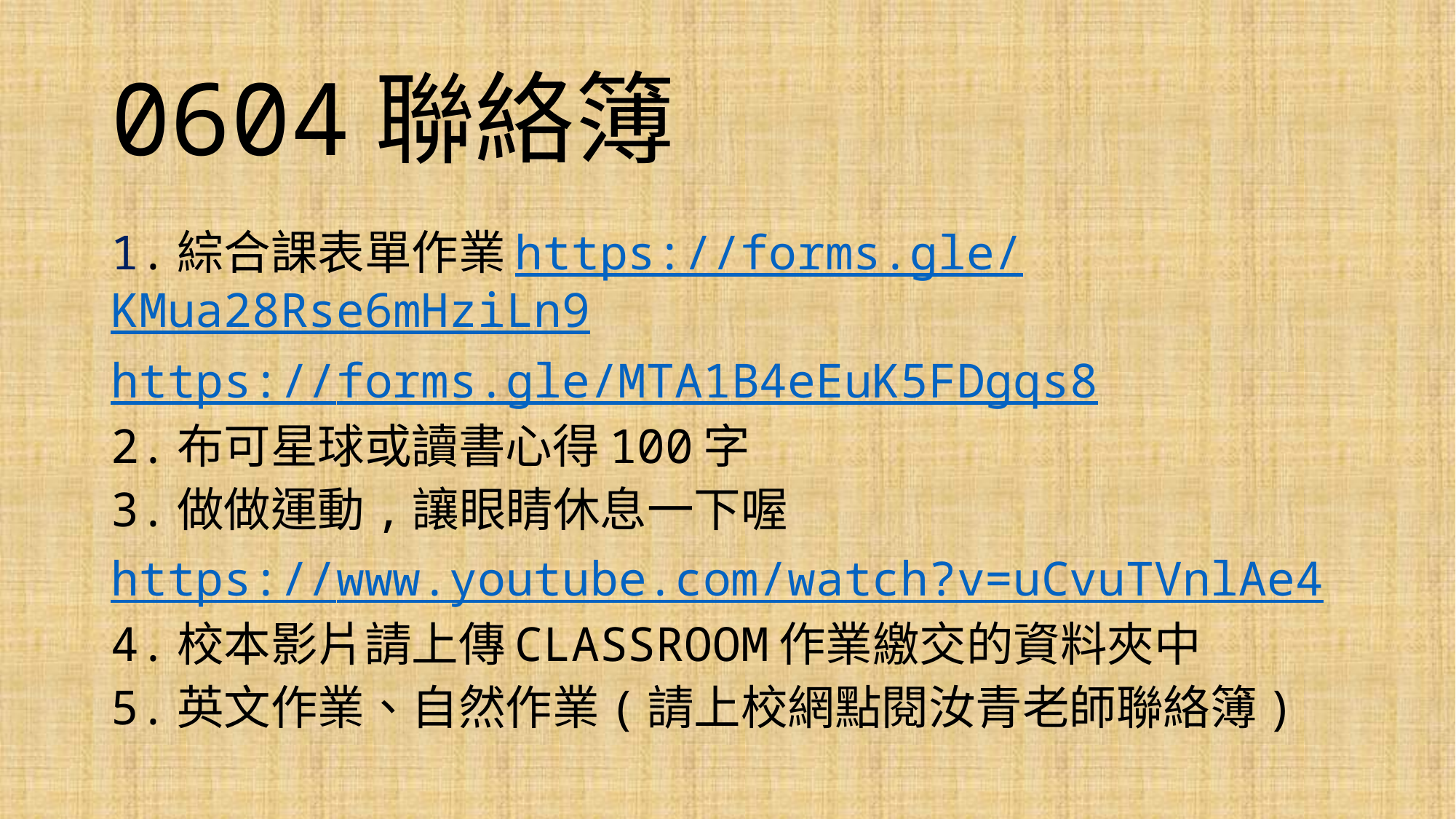

# 0604聯絡簿
1.綜合課表單作業https://forms.gle/KMua28Rse6mHziLn9
https://forms.gle/MTA1B4eEuK5FDgqs8
2.布可星球或讀書心得100字
3.做做運動,讓眼睛休息一下喔
https://www.youtube.com/watch?v=uCvuTVnlAe4
4.校本影片請上傳CLASSROOM作業繳交的資料夾中
5.英文作業、自然作業(請上校網點閱汝青老師聯絡簿)